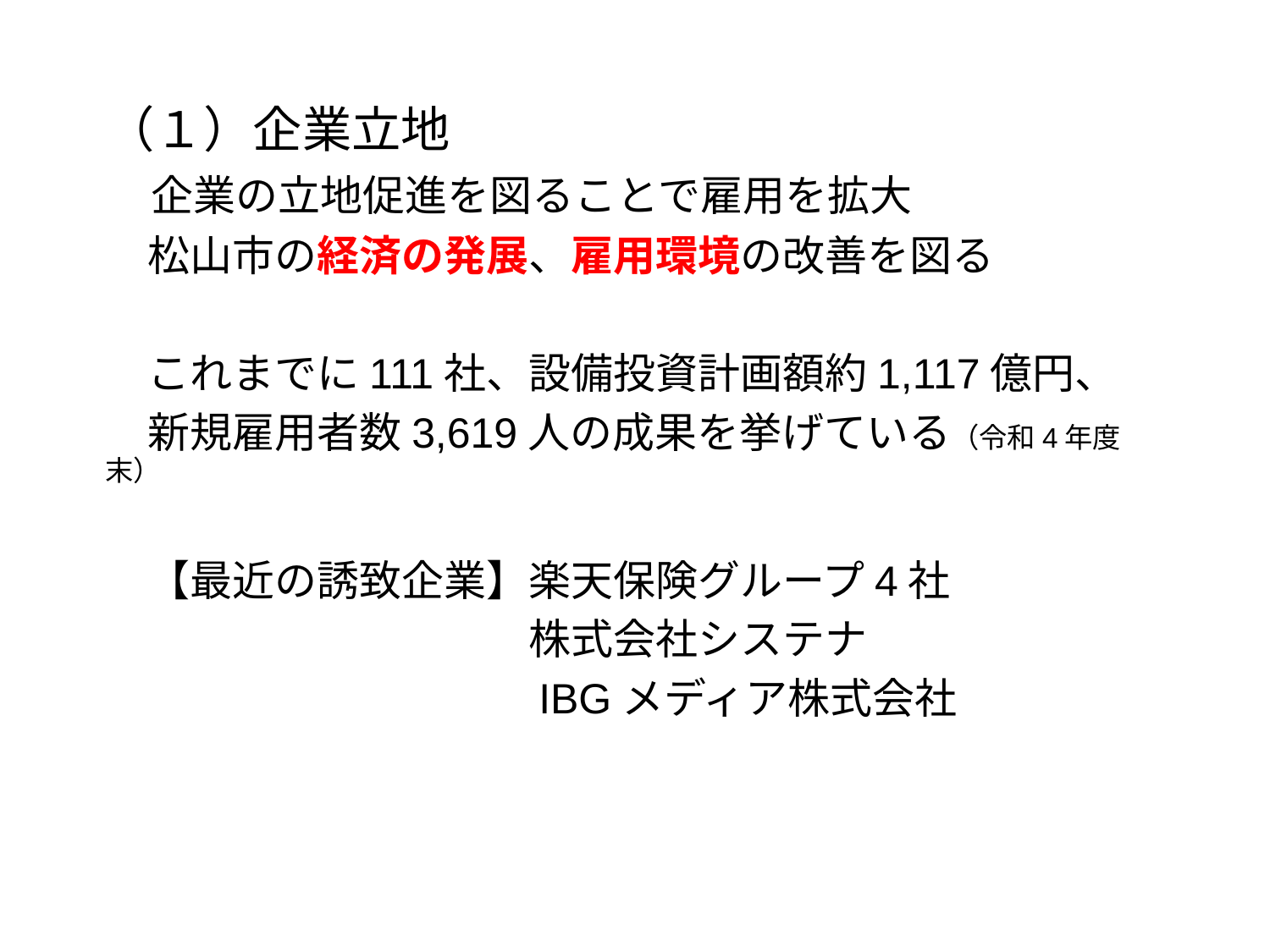

（１）企業立地
　企業の立地促進を図ることで雇用を拡大
　松山市の経済の発展、雇用環境の改善を図る

　これまでに111社、設備投資計画額約1,117億円、
　新規雇用者数3,619人の成果を挙げている（令和4年度末）

　【最近の誘致企業】楽天保険グループ4社
　　　　　　　　　　株式会社システナ
　　　　　　　　　　IBGメディア株式会社